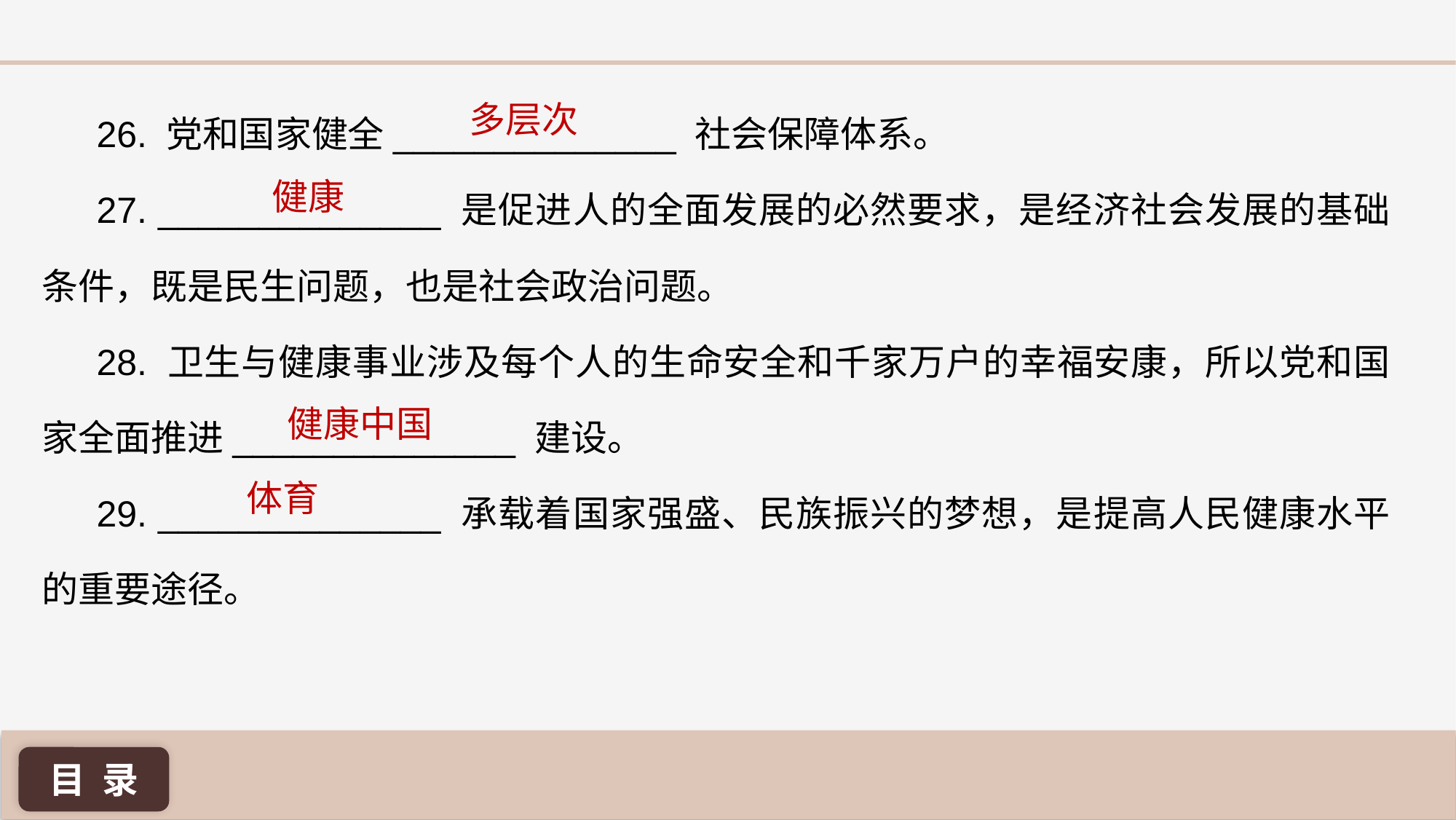

26. 党和国家健全______________ 社会保障体系。
27. ______________ 是促进人的全面发展的必然要求，是经济社会发展的基础条件，既是民生问题，也是社会政治问题。
28. 卫生与健康事业涉及每个人的生命安全和千家万户的幸福安康，所以党和国家全面推进______________ 建设。
29. ______________ 承载着国家强盛、民族振兴的梦想，是提高人民健康水平的重要途径。
多层次
健康
健康中国
体育